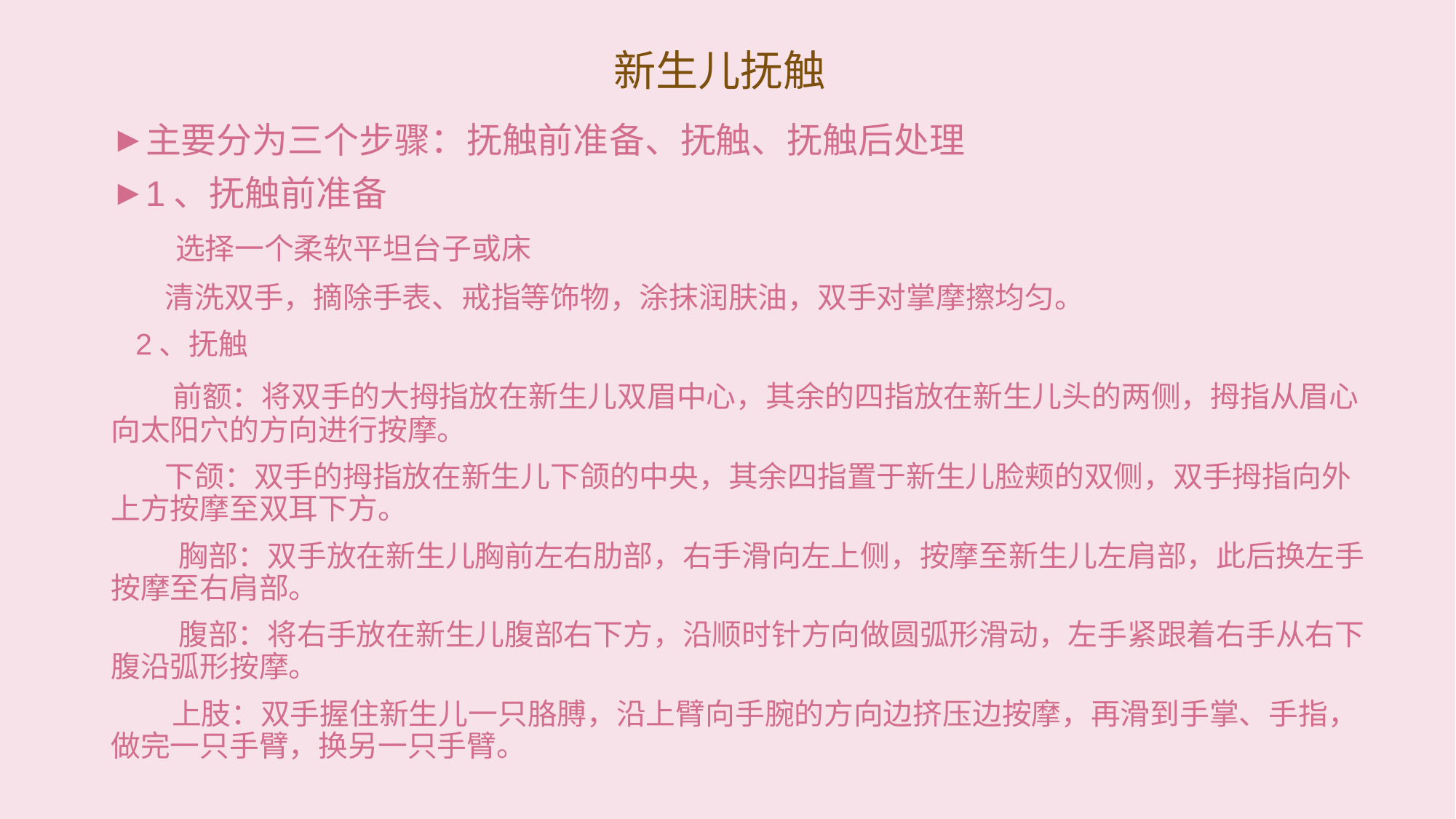

# 新生儿抚触
主要分为三个步骤：抚触前准备、抚触、抚触后处理
1、抚触前准备
       选择一个柔软平坦台子或床
       清洗双手，摘除手表、戒指等饰物，涂抹润肤油，双手对掌摩擦均匀。
   2、抚触
       前额：将双手的大拇指放在新生儿双眉中心，其余的四指放在新生儿头的两侧，拇指从眉心向太阳穴的方向进行按摩。
       下颌：双手的拇指放在新生儿下颌的中央，其余四指置于新生儿脸颊的双侧，双手拇指向外上方按摩至双耳下方。
         胸部：双手放在新生儿胸前左右肋部，右手滑向左上侧，按摩至新生儿左肩部，此后换左手按摩至右肩部。
         腹部：将右手放在新生儿腹部右下方，沿顺时针方向做圆弧形滑动，左手紧跟着右手从右下腹沿弧形按摩。
        上肢：双手握住新生儿一只胳膊，沿上臂向手腕的方向边挤压边按摩，再滑到手掌、手指，做完一只手臂，换另一只手臂。